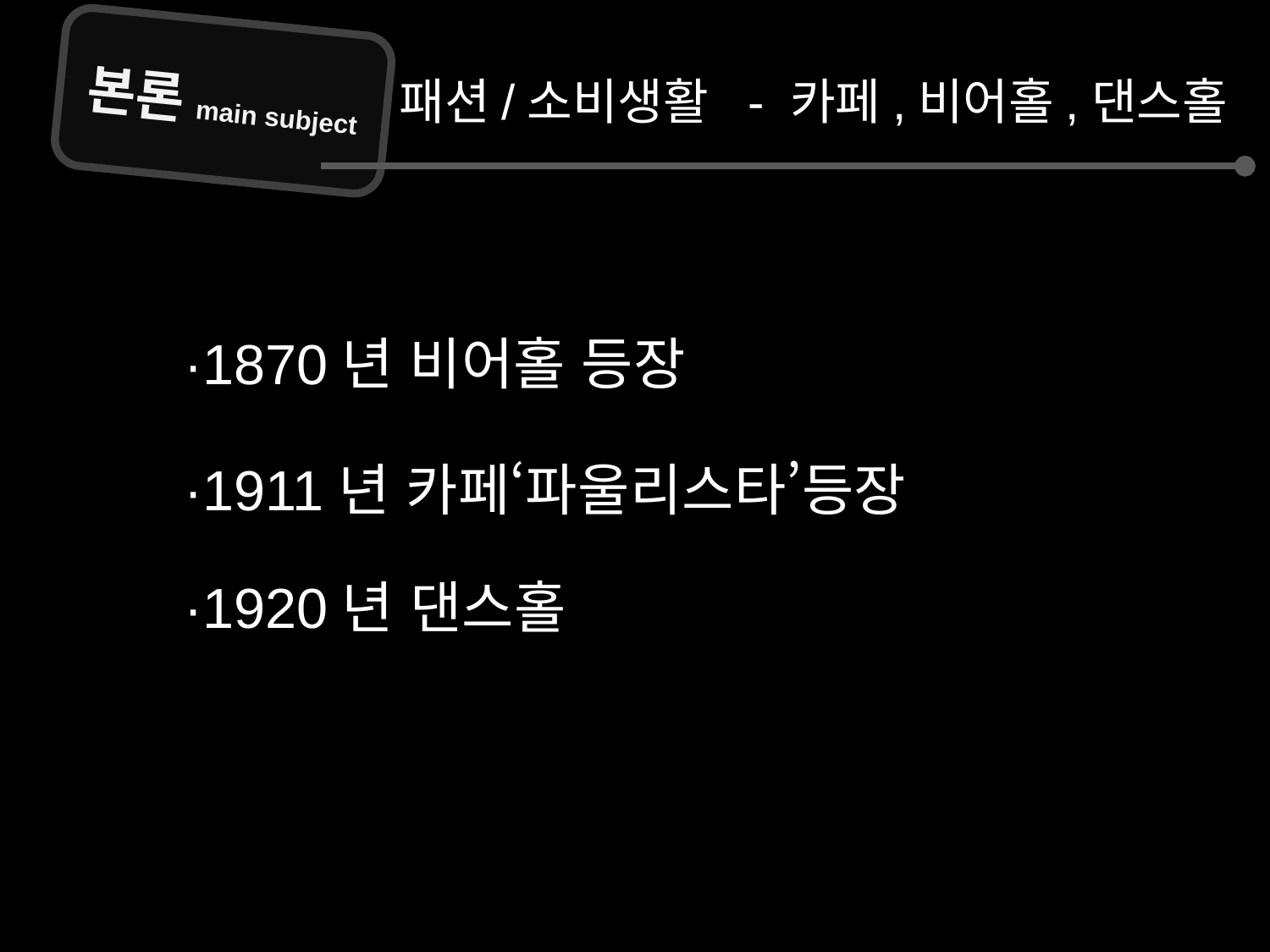

본론main subject
패션/소비생활  - 카페,비어홀,댄스홀
·1870년 비어홀 등장
·1911년 카페‘파울리스타’등장
·1920년 댄스홀